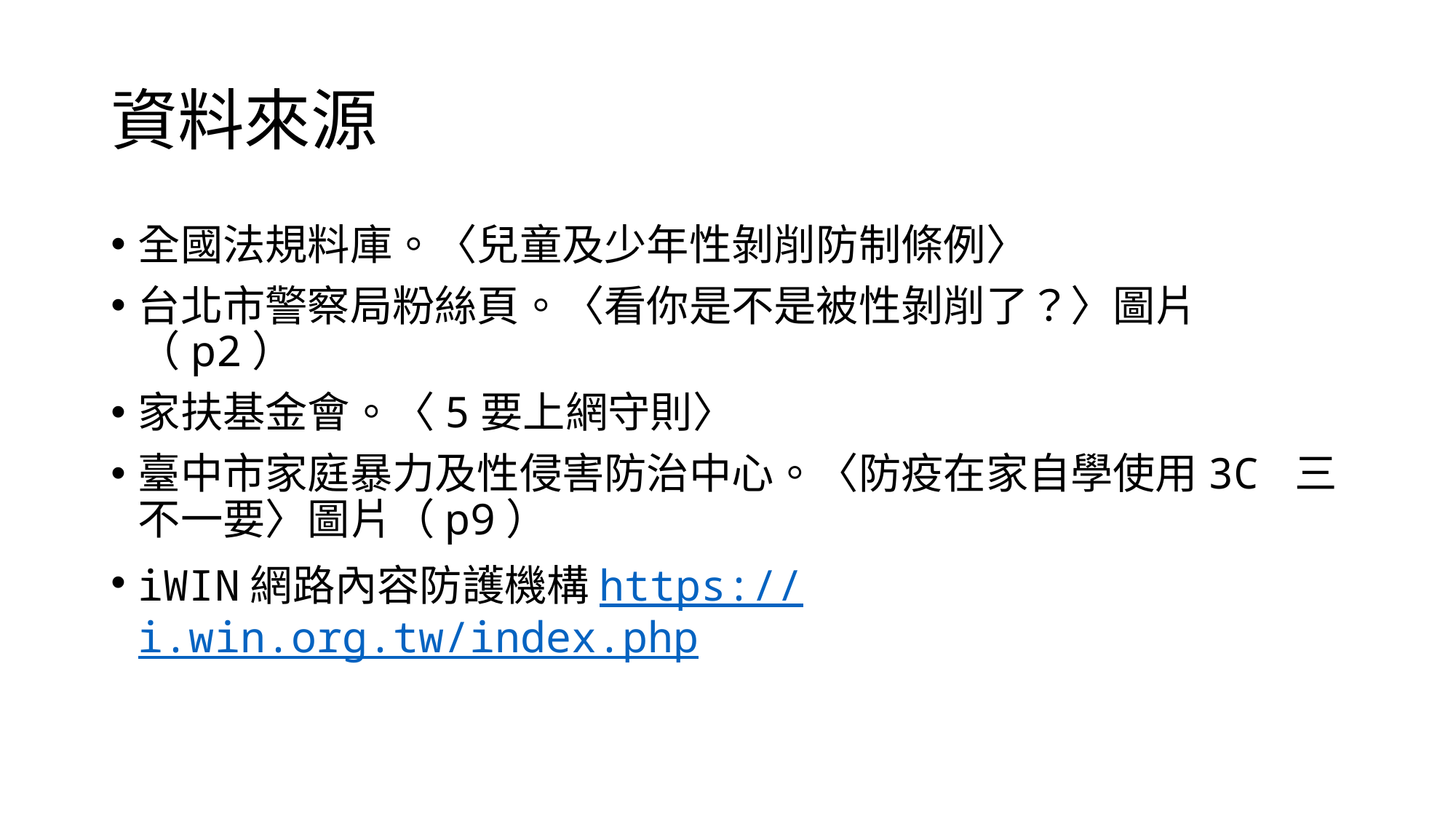

# 資料來源
全國法規料庫。〈兒童及少年性剝削防制條例〉
台北市警察局粉絲頁。〈看你是不是被性剝削了？〉圖片（p2）
家扶基金會。〈5要上網守則〉
臺中市家庭暴力及性侵害防治中心。〈防疫在家自學使用3C 三不一要〉圖片（p9）
iWIN網路內容防護機構https://i.win.org.tw/index.php